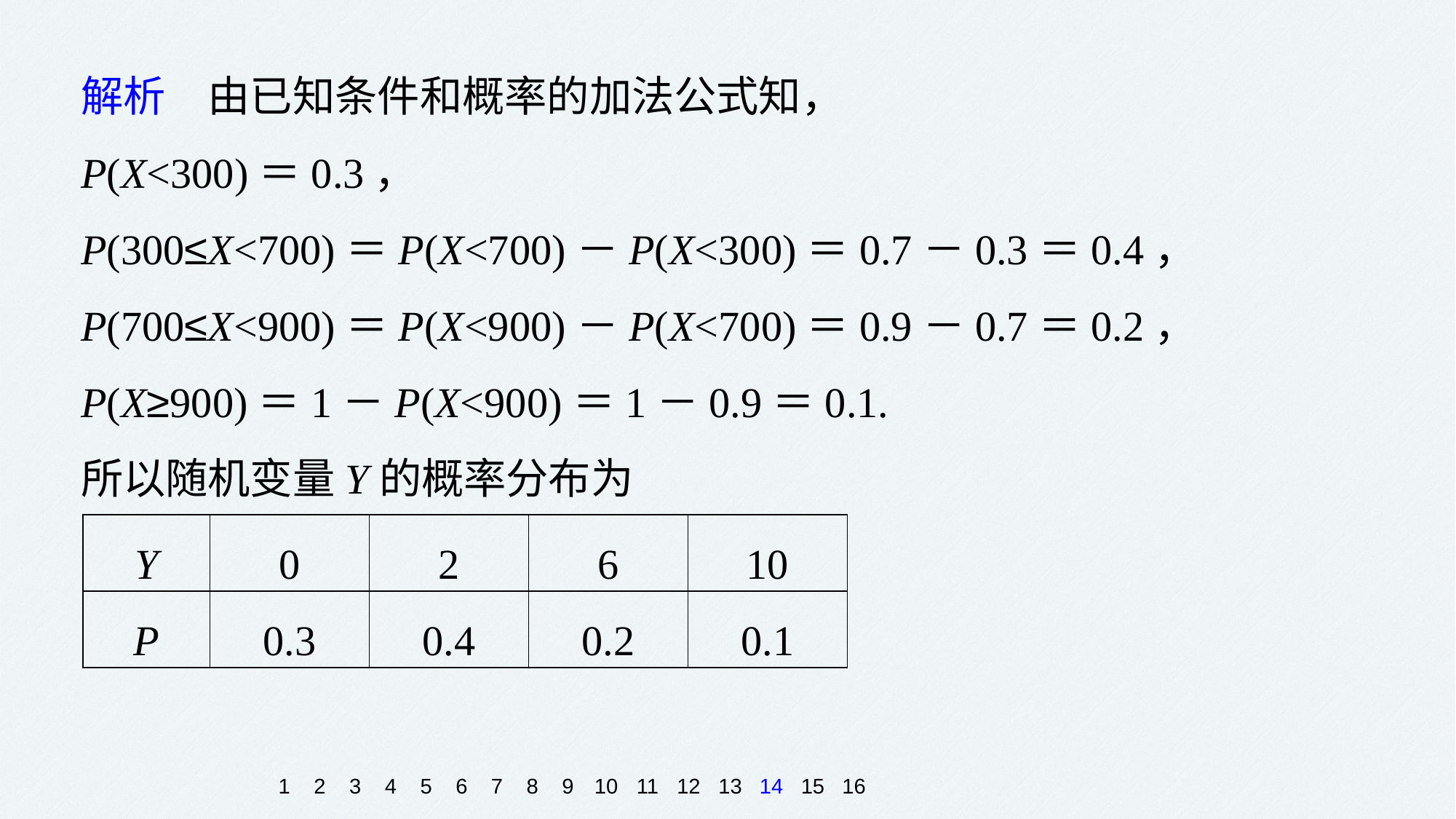

解析　由已知条件和概率的加法公式知，
P(X<300)＝0.3，
P(300≤X<700)＝P(X<700)－P(X<300)＝0.7－0.3＝0.4，
P(700≤X<900)＝P(X<900)－P(X<700)＝0.9－0.7＝0.2，
P(X≥900)＝1－P(X<900)＝1－0.9＝0.1.
所以随机变量Y的概率分布为
| Y | 0 | 2 | 6 | 10 |
| --- | --- | --- | --- | --- |
| P | 0.3 | 0.4 | 0.2 | 0.1 |
1
2
3
4
5
6
7
8
9
10
11
12
13
14
15
16